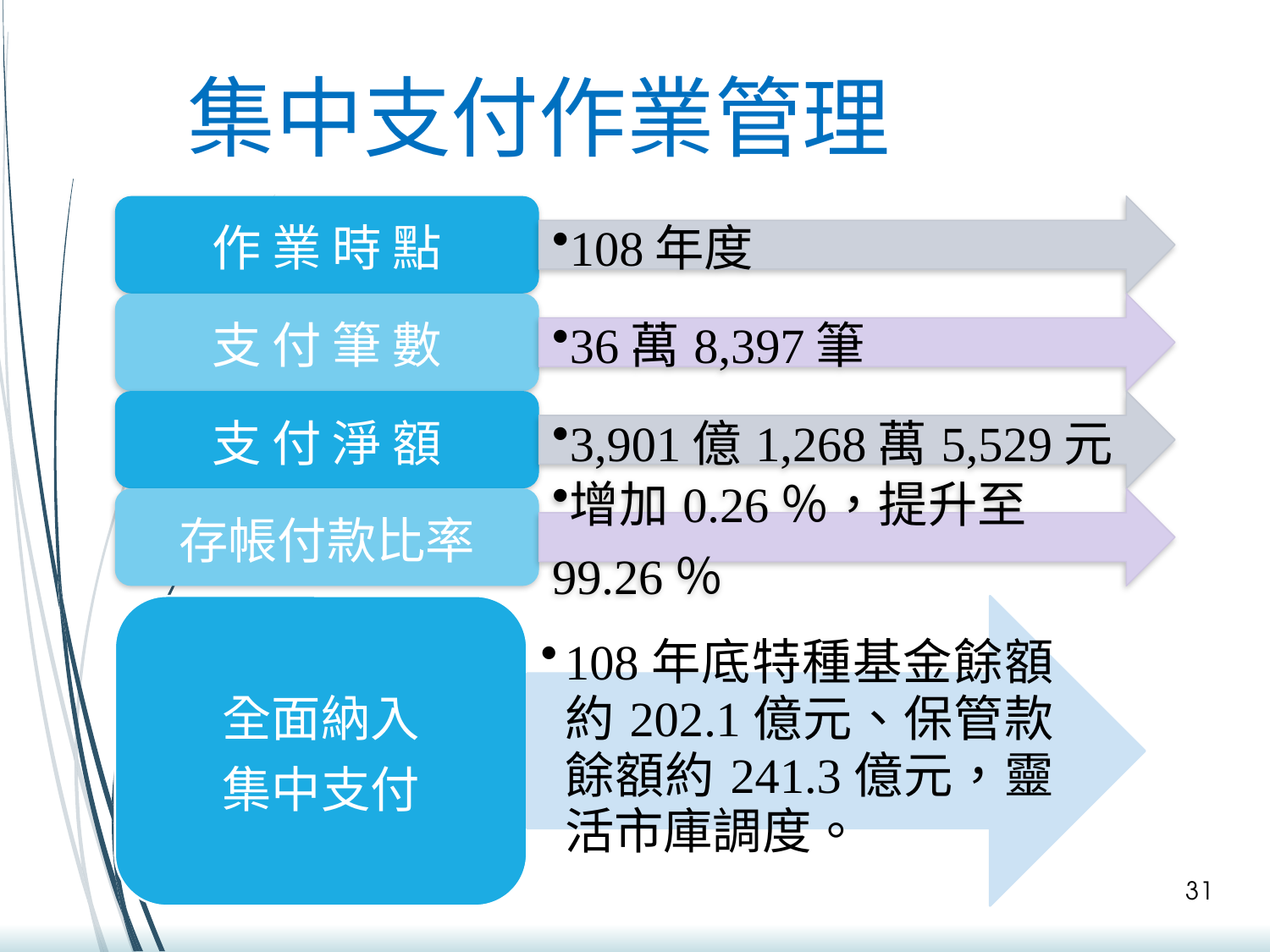

# 集中支付作業管理
支 付 筆 數
存帳付款比率
支 付 淨 額
36萬8,397筆
3,901億1,268萬5,529元
作 業 時 點
108年度
全面納入
集中支付
108年底特種基金餘額約202.1億元、保管款餘額約241.3億元，靈活市庫調度。
31